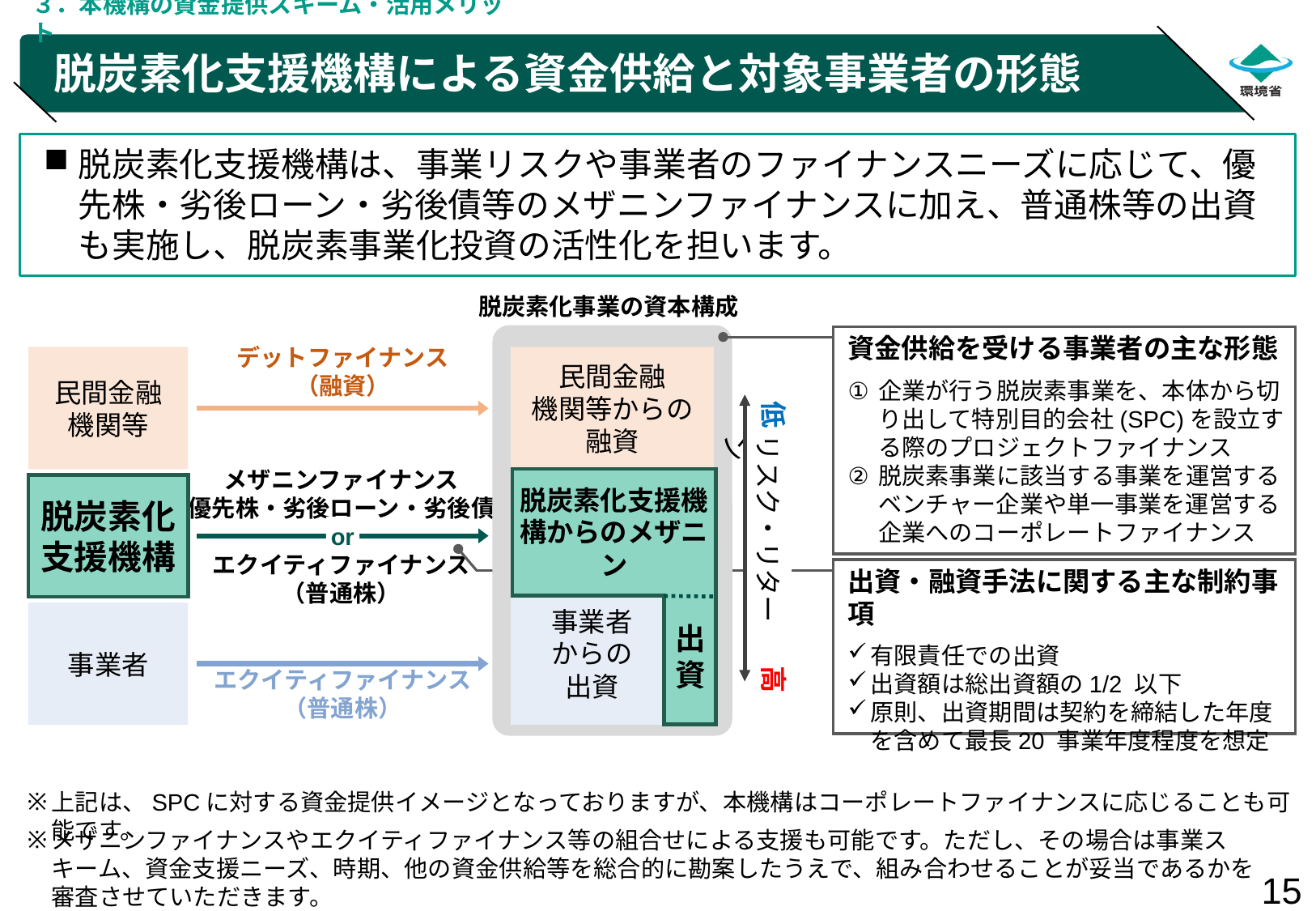

３．本機構の資金提供スキーム・活用メリット
# 脱炭素化支援機構による資金供給と対象事業者の形態
脱炭素化支援機構は、事業リスクや事業者のファイナンスニーズに応じて、優先株・劣後ローン・劣後債等のメザニンファイナンスに加え、普通株等の出資も実施し、脱炭素事業化投資の活性化を担います。
脱炭素化事業の資本構成

資金供給を受ける事業者の主な形態

企業が行う脱炭素事業を、本体から切り出して特別目的会社(SPC)を設立する際のプロジェクトファイナンス
脱炭素事業に該当する事業を運営するベンチャー企業や単一事業を運営する企業へのコーポレートファイナンス
デットファイナンス
（融資）
民間金融
機関等
民間金融
機関等からの
融資
低
リスク・リターン
メザニンファイナンス
(優先株・劣後ローン・劣後債)
エクイティファイナンス
（普通株）

脱炭素化支援機構からのメザニン

脱炭素化支援機構
or
出資・融資手法に関する主な制約事項

有限責任での出資
出資額は総出資額の1/2 以下
原則、出資期間は契約を締結した年度を含めて最長20 事業年度程度を想定
事業者
からの
出資
事業者
出資
高
エクイティファイナンス
（普通株）
上記は、SPCに対する資金提供イメージとなっておりますが、本機構はコーポレートファイナンスに応じることも可能です。
メザニンファイナンスやエクイティファイナンス等の組合せによる支援も可能です。ただし、その場合は事業スキーム、資金支援ニーズ、時期、他の資金供給等を総合的に勘案したうえで、組み合わせることが妥当であるかを審査させていただきます。